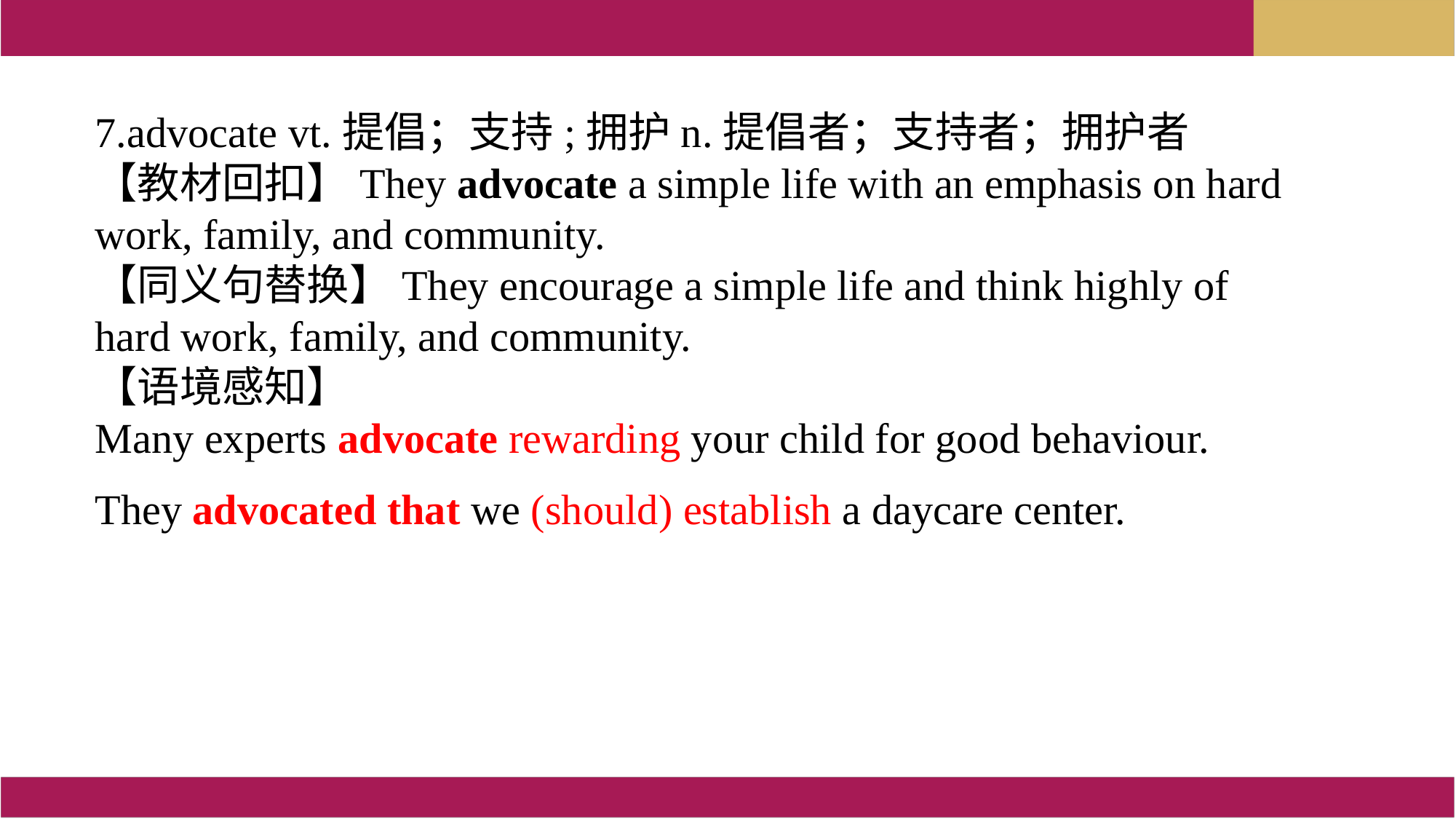

7.advocate vt.提倡；支持;拥护n.提倡者；支持者；拥护者【教材回扣】They advocate a simple life with an emphasis on hard work, family, and community. 【同义句替换】They encourage a simple life and think highly of hard work, family, and community. 【语境感知】Many experts advocate rewarding your child for good behaviour.They advocated that we (should) establish a day­care center.